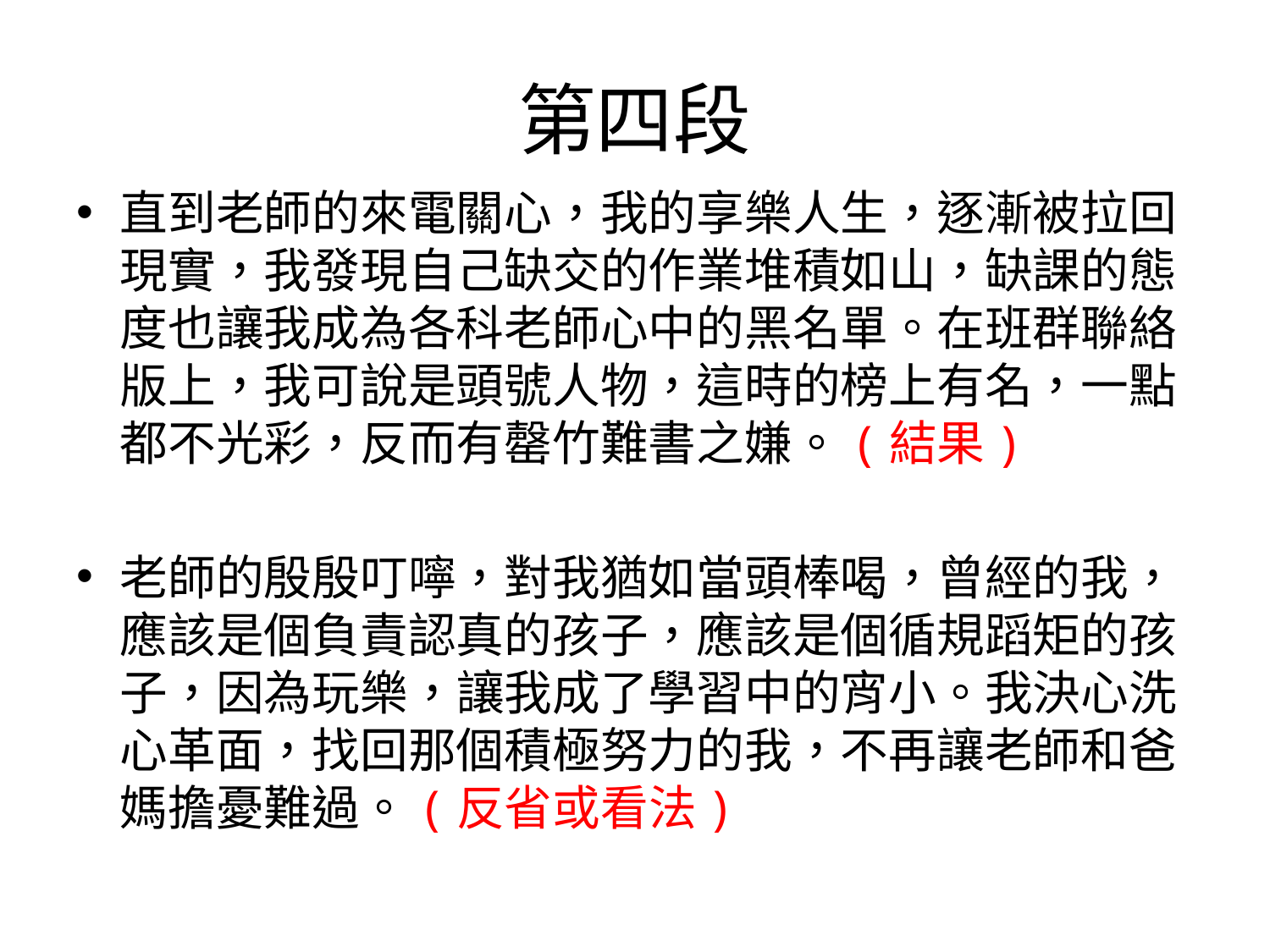

# 第四段
直到老師的來電關心，我的享樂人生，逐漸被拉回現實，我發現自己缺交的作業堆積如山，缺課的態度也讓我成為各科老師心中的黑名單。在班群聯絡版上，我可說是頭號人物，這時的榜上有名，一點都不光彩，反而有罄竹難書之嫌。(結果)

老師的殷殷叮嚀，對我猶如當頭棒喝，曾經的我，應該是個負責認真的孩子，應該是個循規蹈矩的孩子，因為玩樂，讓我成了學習中的宵小。我決心洗心革面，找回那個積極努力的我，不再讓老師和爸媽擔憂難過。(反省或看法)